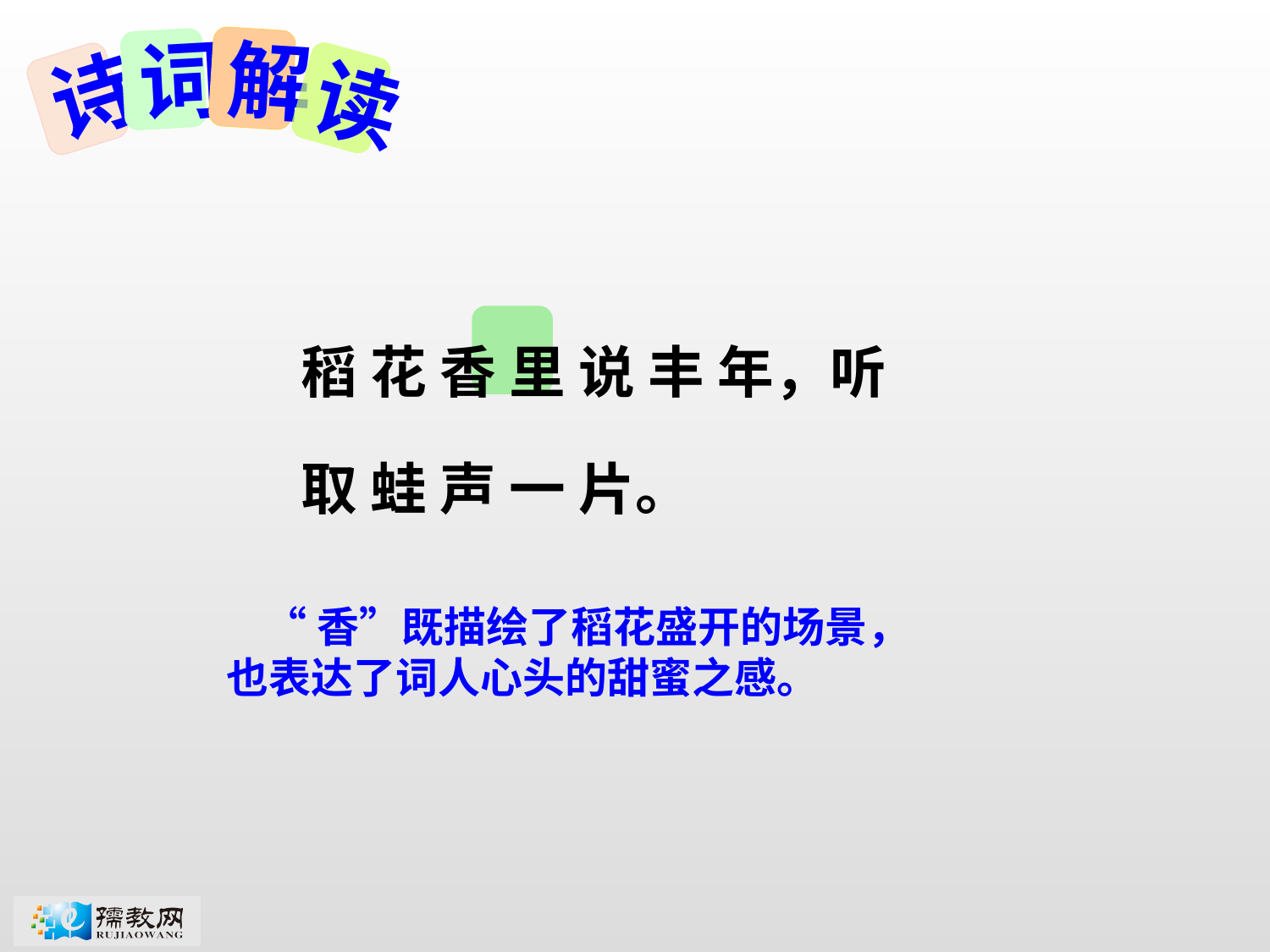

解
词
读
诗
稻 花 香 里 说 丰 年，听 取 蛙 声 一 片。

    “香”既描绘了稻花盛开的场景，也表达了词人心头的甜蜜之感。